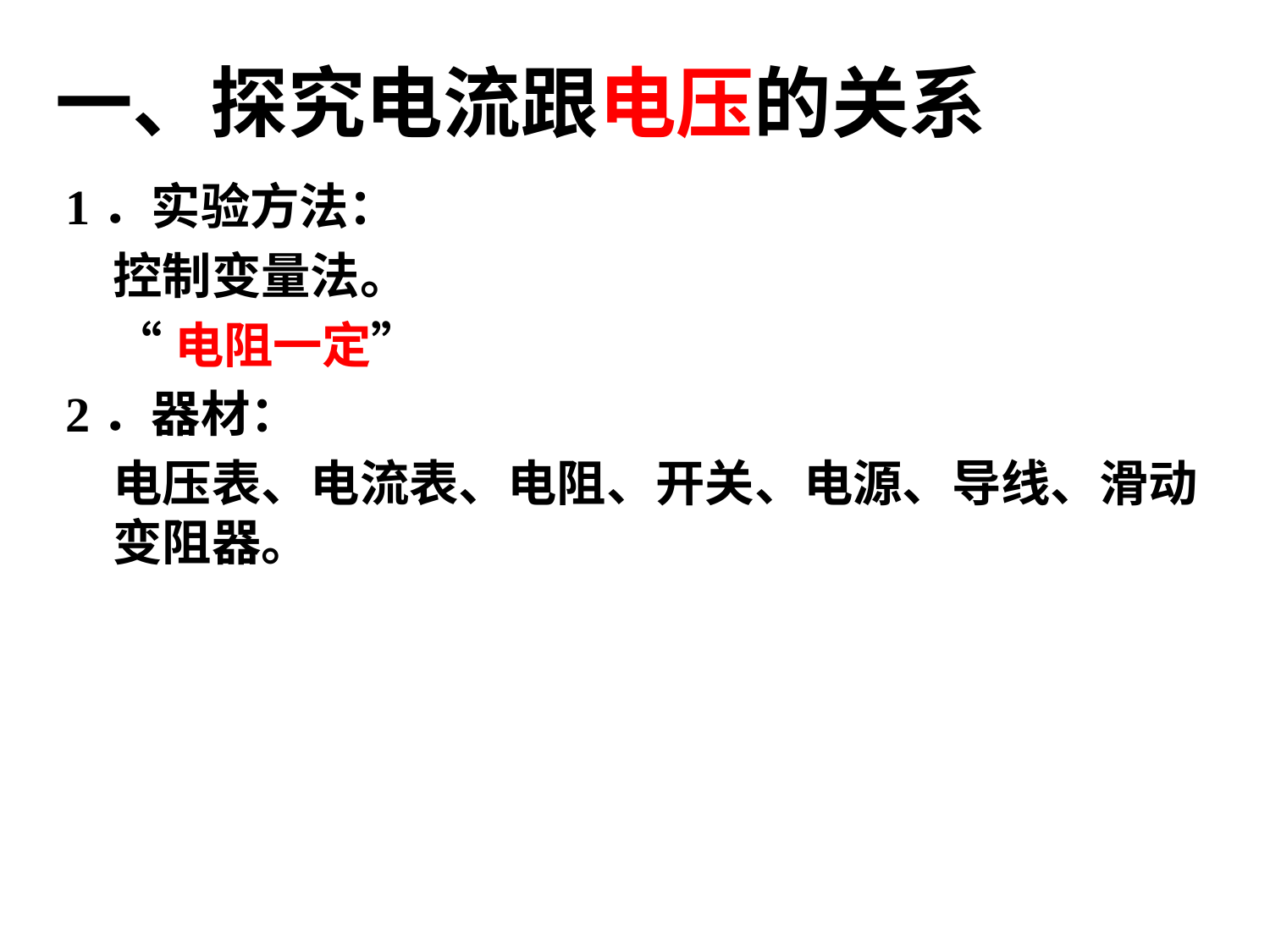

# 一、探究电流跟电压的关系
1．实验方法：
控制变量法。
“电阻一定”
2．器材：
电压表、电流表、电阻、开关、电源、导线、滑动变阻器。